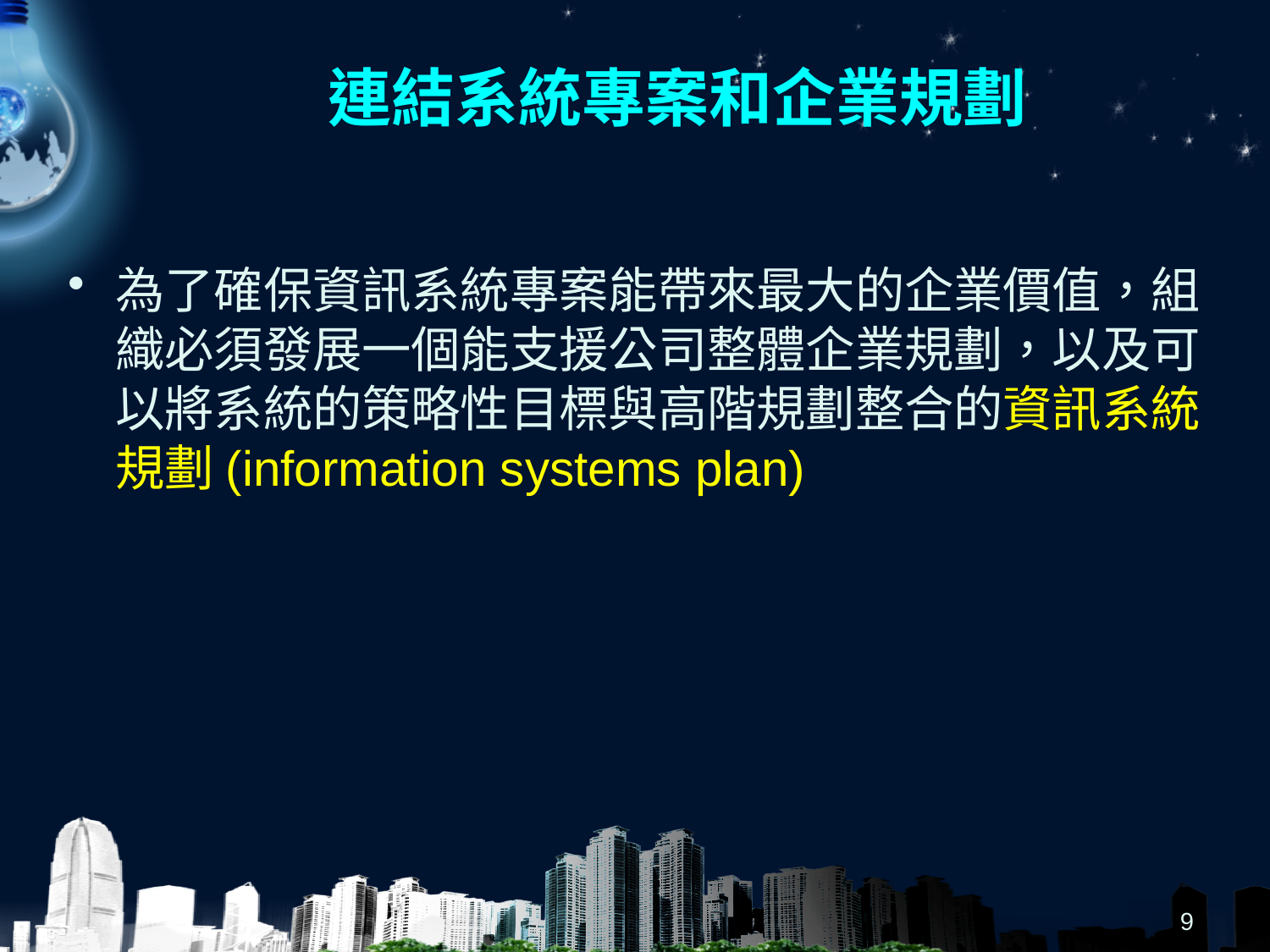

# 連結系統專案和企業規劃

為了確保資訊系統專案能帶來最大的企業價值，組織必須發展一個能支援公司整體企業規劃，以及可以將系統的策略性目標與高階規劃整合的資訊系統規劃(information systems plan)
9